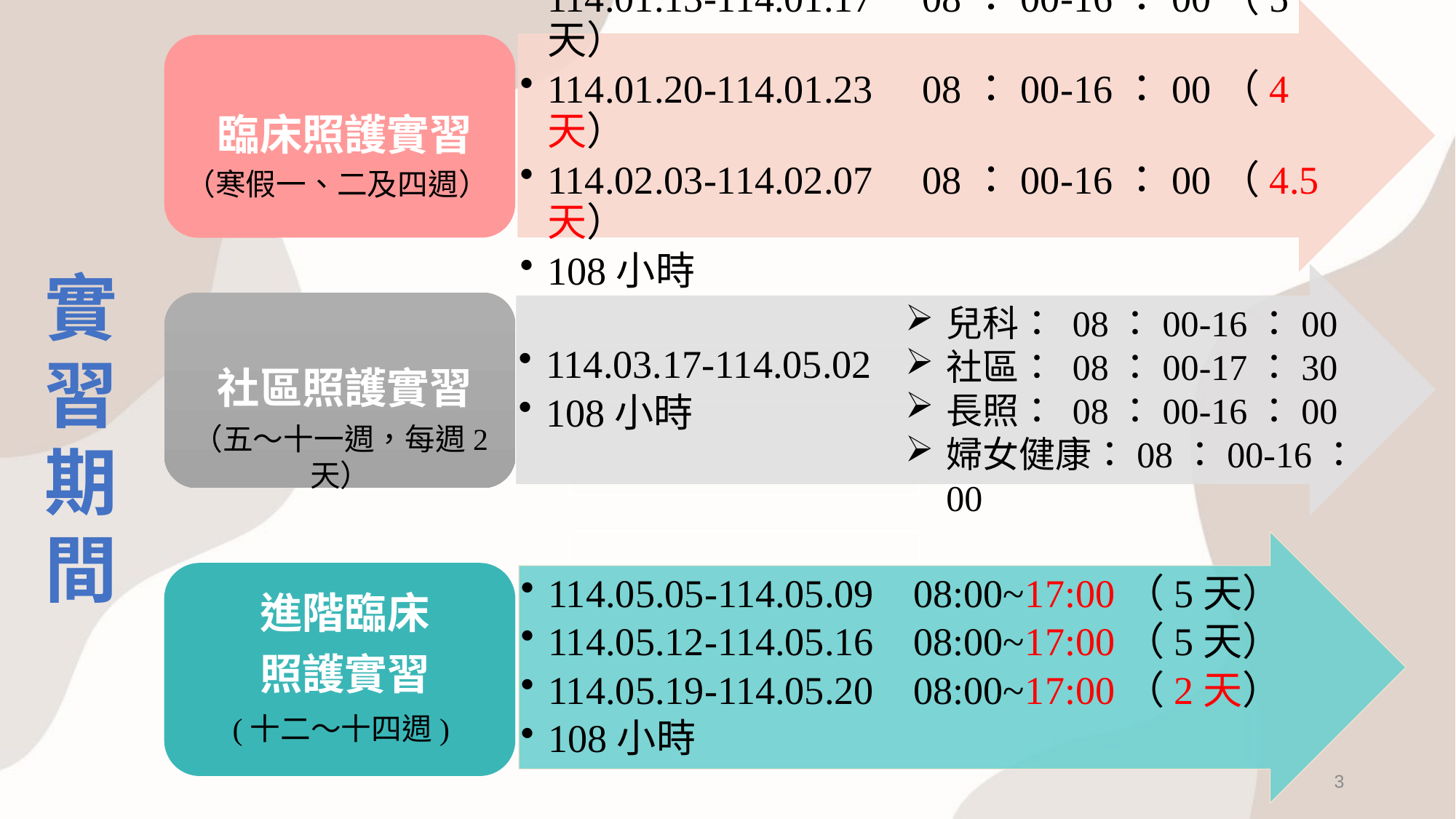

114.01.13-114.01.17     08：00-16：00（5天）
114.01.20-114.01.23     08：00-16：00（4天）
114.02.03-114.02.07     08：00-16：00（4.5天）
108小時
臨床照護實習
114.03.17-114.05.02
108小時
社區照護實習
114.05.05-114.05.09    08:00~17:00（5天）
114.05.12-114.05.16    08:00~17:00（5天）
114.05.19-114.05.20    08:00~17:00（2天）
108小時
進階臨床
照護實習
(十二～十四週)
（寒假一、二及四週）
實
習
期
間
兒科： 08：00-16：00
社區： 08：00-17：30
長照： 08：00-16：00
婦女健康：08：00-16：00

（五～十一週，每週2 天）

3